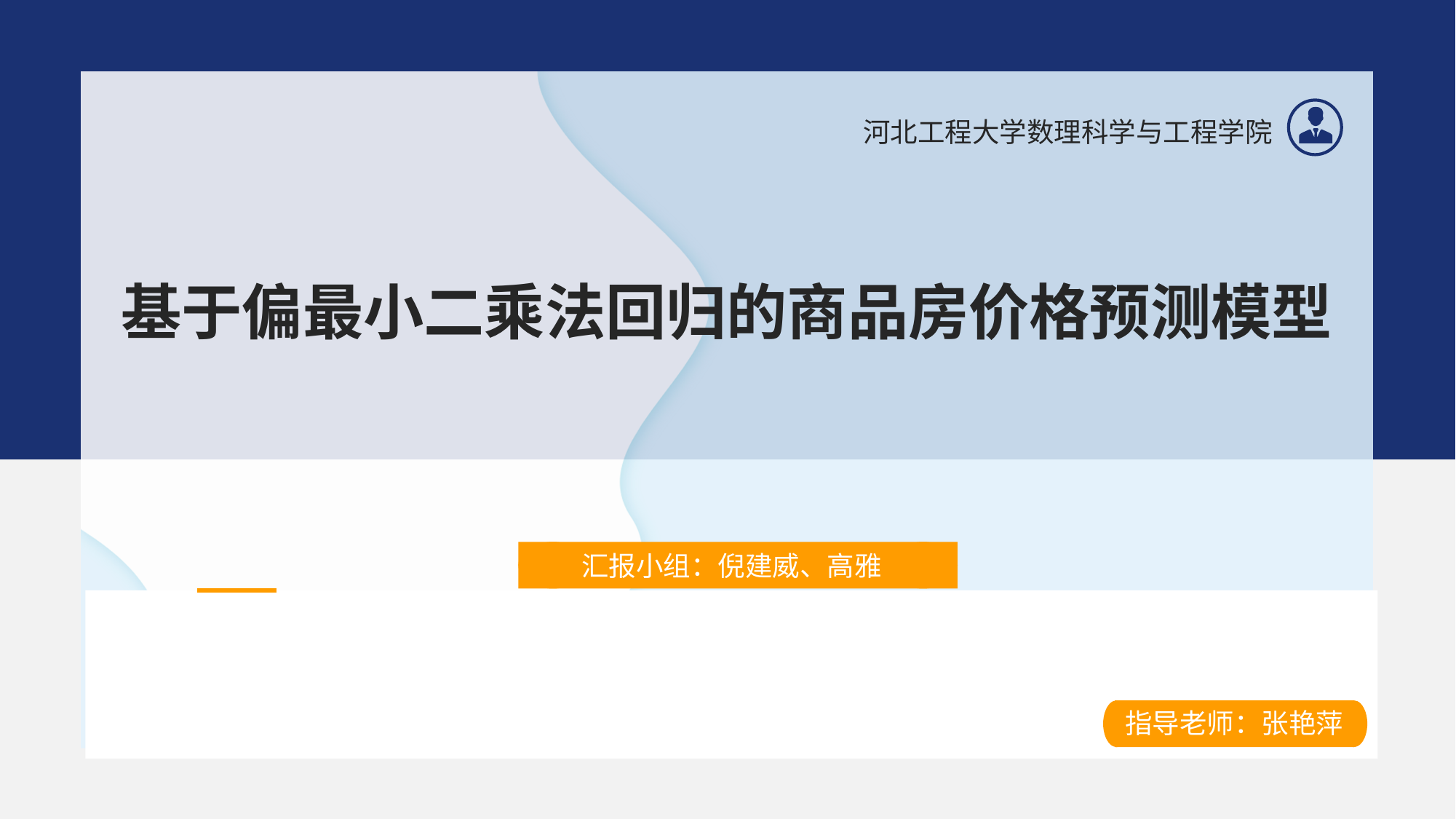

河北工程大学数理科学与工程学院

基于偏最小二乘法回归的商品房价格预测模型

汇报小组：倪建威、高雅
·

指导老师：张艳萍